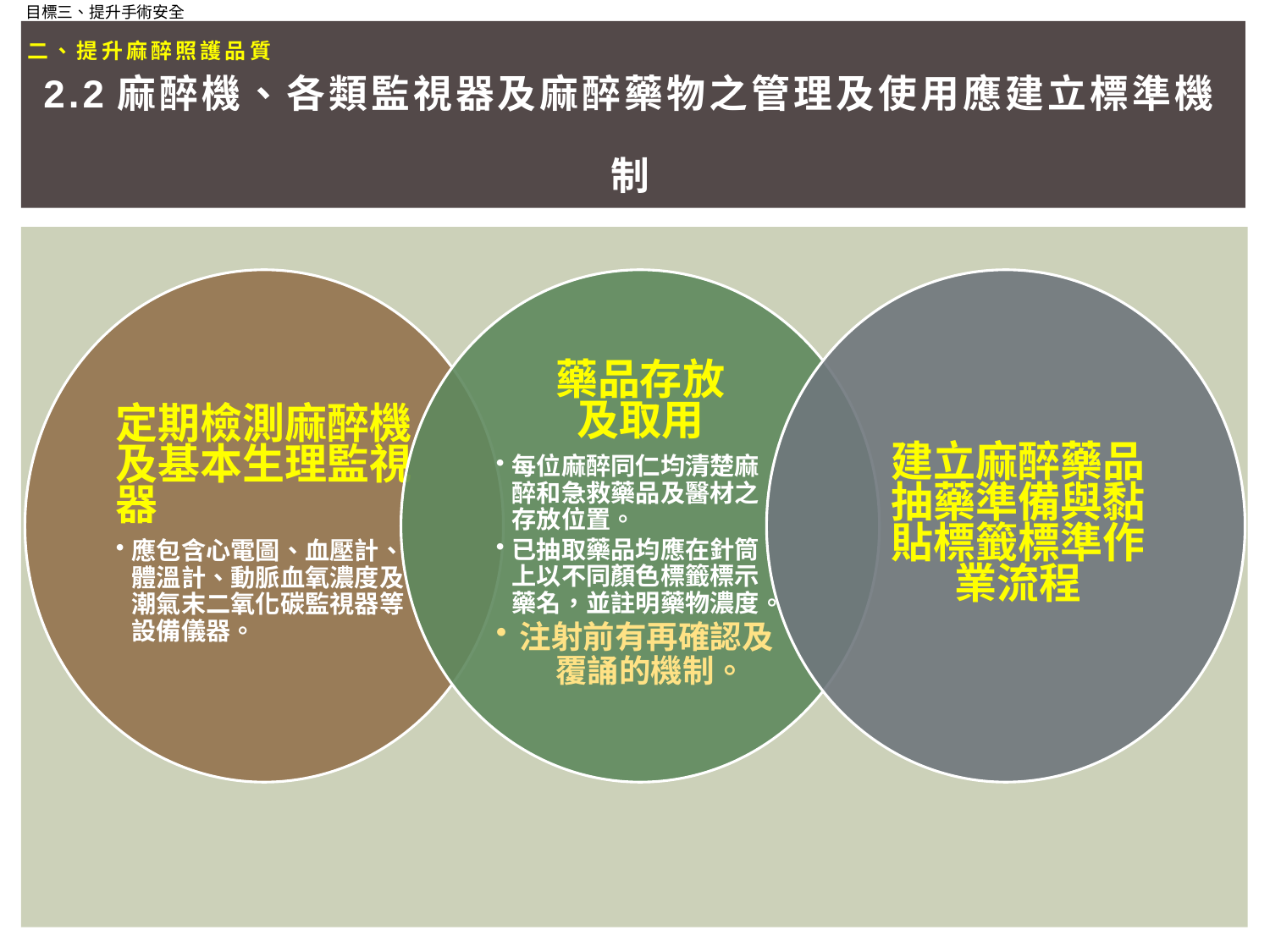

二、提升麻醉照護品質
# 2.2麻醉機、各類監視器及麻醉藥物之管理及使用應建立標準機制
定期檢測麻醉機及基本生理監視器
應包含心電圖、血壓計、體溫計、動脈血氧濃度及潮氣末二氧化碳監視器等設備儀器。
藥品存放
及取用
每位麻醉同仁均清楚麻
醉和急救藥品及醫材之
存放位置。
已抽取藥品均應在針筒
上以不同顏色標籤標示
藥名，並註明藥物濃度。
注射前有再確認及
     覆誦的機制。
建立麻醉藥品抽藥準備與黏貼標籤標準作業流程